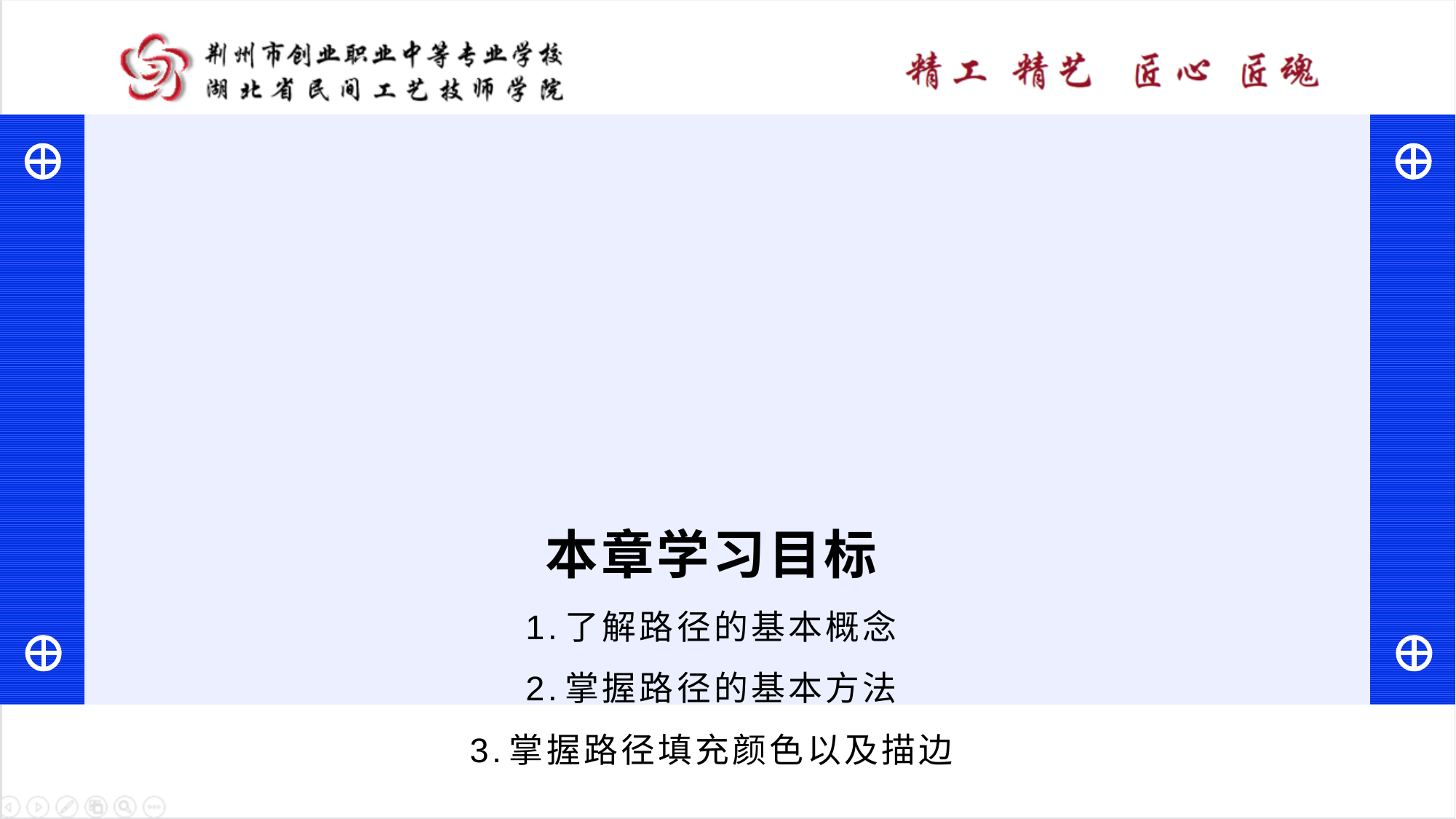

# 本章学习目标 1.了解路径的基本概念 2.掌握路径的基本方法 3.掌握路径填充颜色以及描边